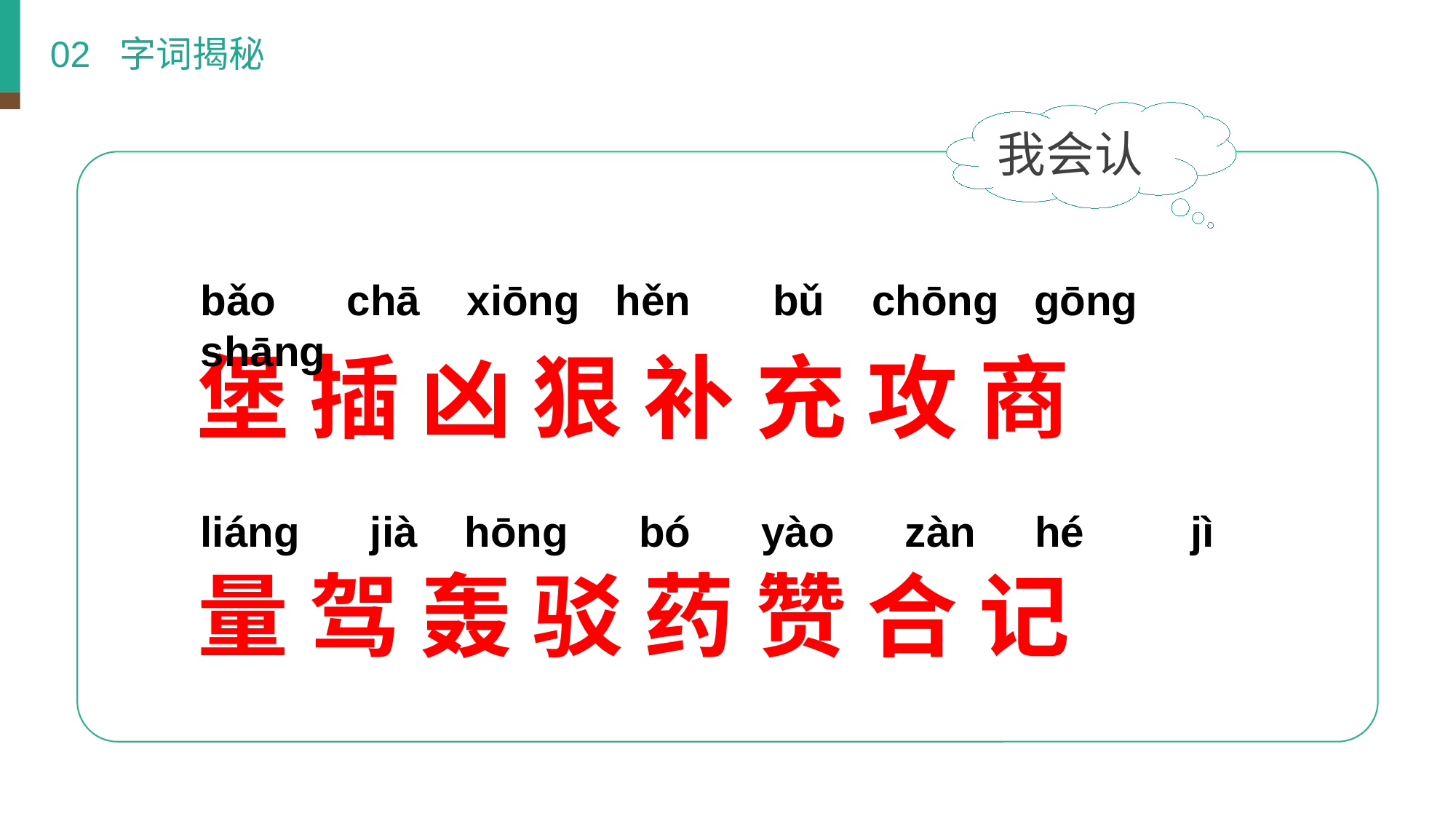

02  字词揭秘
我会认
bǎo      chā    xiōnɡ   hěn       bǔ    chōnɡ   ɡōnɡ   shānɡ
堡 插 凶 狠 补 充 攻 商

量 驾 轰 驳 药 赞 合 记
liánɡ      jià    hōnɡ      bó      yào      zàn     hé         jì